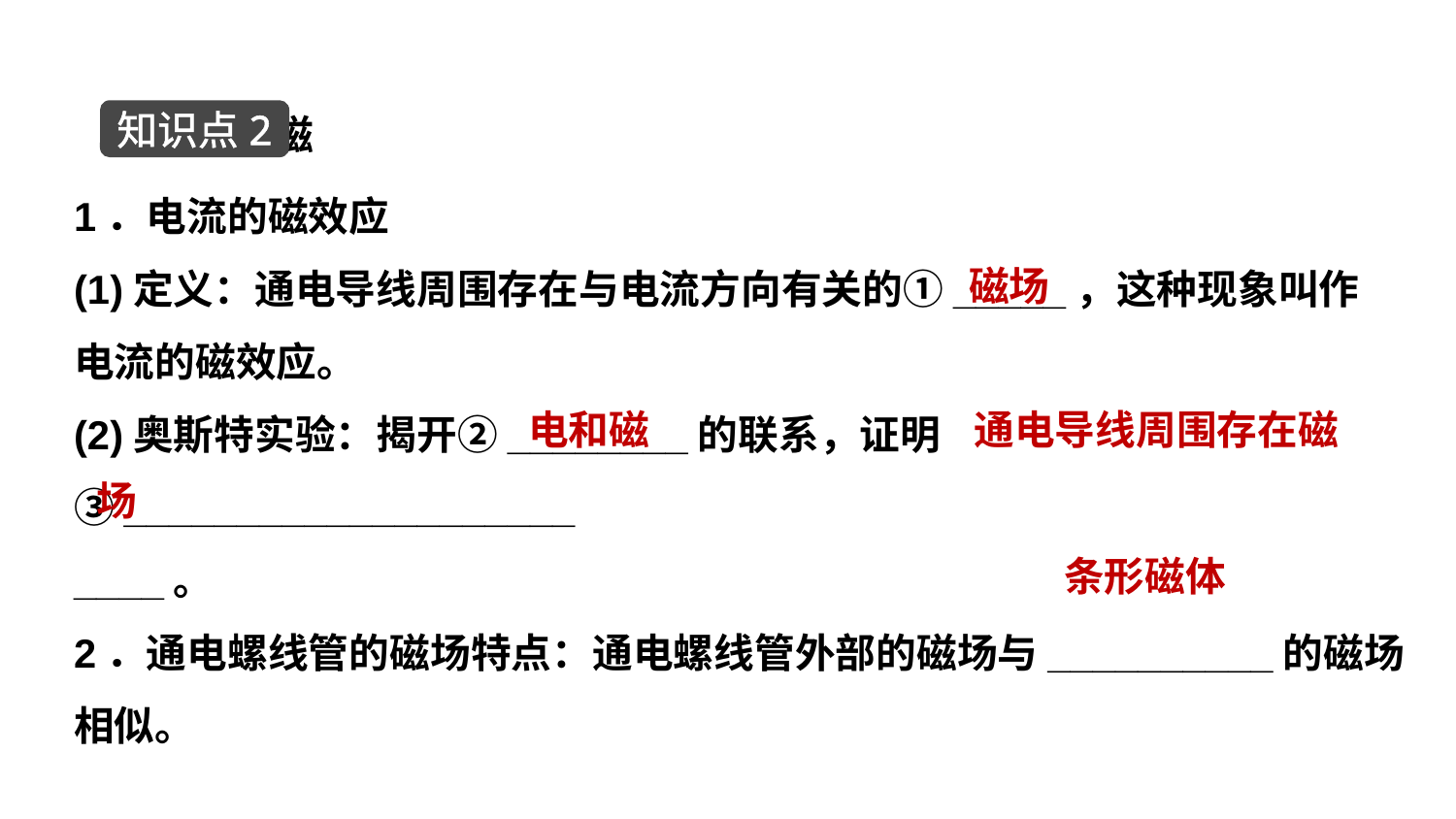

电生磁
知识点2
1．电流的磁效应
(1)定义：通电导线周围存在与电流方向有关的①_____，这种现象叫作
电流的磁效应。
(2)奥斯特实验：揭开②________的联系，证明③____________________
____。
2．通电螺线管的磁场特点：通电螺线管外部的磁场与__________的磁场
相似。
磁场
电和磁
通电导线周围存在磁
场
条形磁体